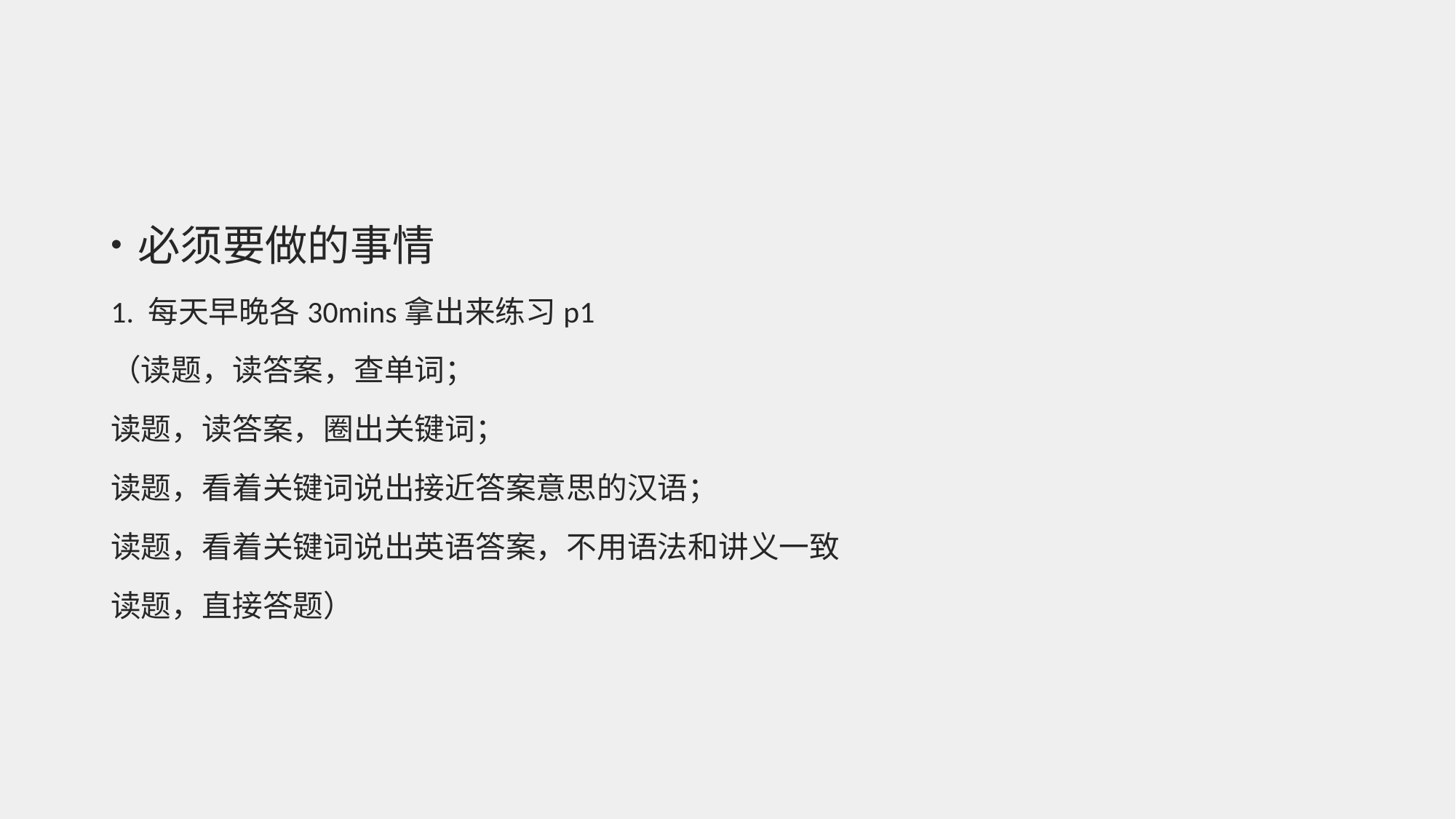

必须要做的事情
1. 每天早晚各30mins拿出来练习p1
（读题，读答案，查单词；
读题，读答案，圈出关键词；
读题，看着关键词说出接近答案意思的汉语；
读题，看着关键词说出英语答案，不用语法和讲义一致
读题，直接答题）